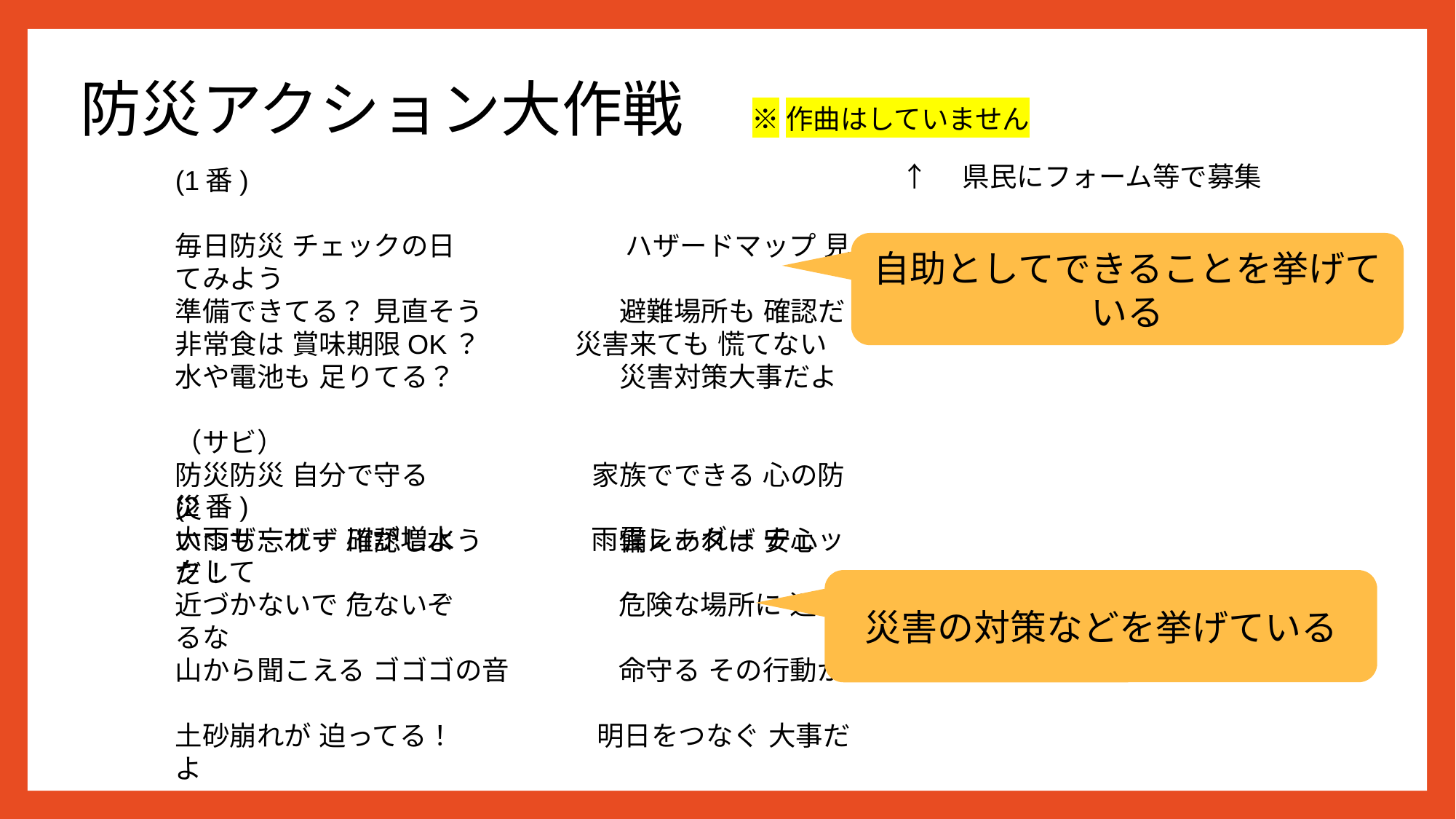

自助としてできることを挙げている
防災アクション大作戦
※作曲はしていません
↑　県民にフォーム等で募集
(1番)
毎日防災 チェックの日　　　　 　　ハザードマップ 見てみよう
準備できてる？ 見直そう　　　　　避難場所も 確認だ
非常食は 賞味期限OK？　  　　災害来ても 慌てない
水や電池も 足りてる？　　　　　　災害対策大事だよ

（サビ）
防災防災 自分で守る　　　　　　家族でできる 心の防災
いつも忘れず 確認しよう　　　　　備えあれば 安心だ！
災害の対策などを挙げている
(2番)
大雨ザーザー 川が増水　　　　　雨雲レーダー チェックして
近づかないで 危ないぞ　　　　　　危険な場所に 近寄るな
山から聞こえる ゴゴゴの音　　　　命守る その行動が
土砂崩れが 迫ってる！　　　　　 明日をつなぐ 大事だよ

（サビ）
防災防災 特徴確認　　　　　　　自然を知れば 対策できる
一歩先行く 慎重な行動　　　　　備えあれば 安心だ！